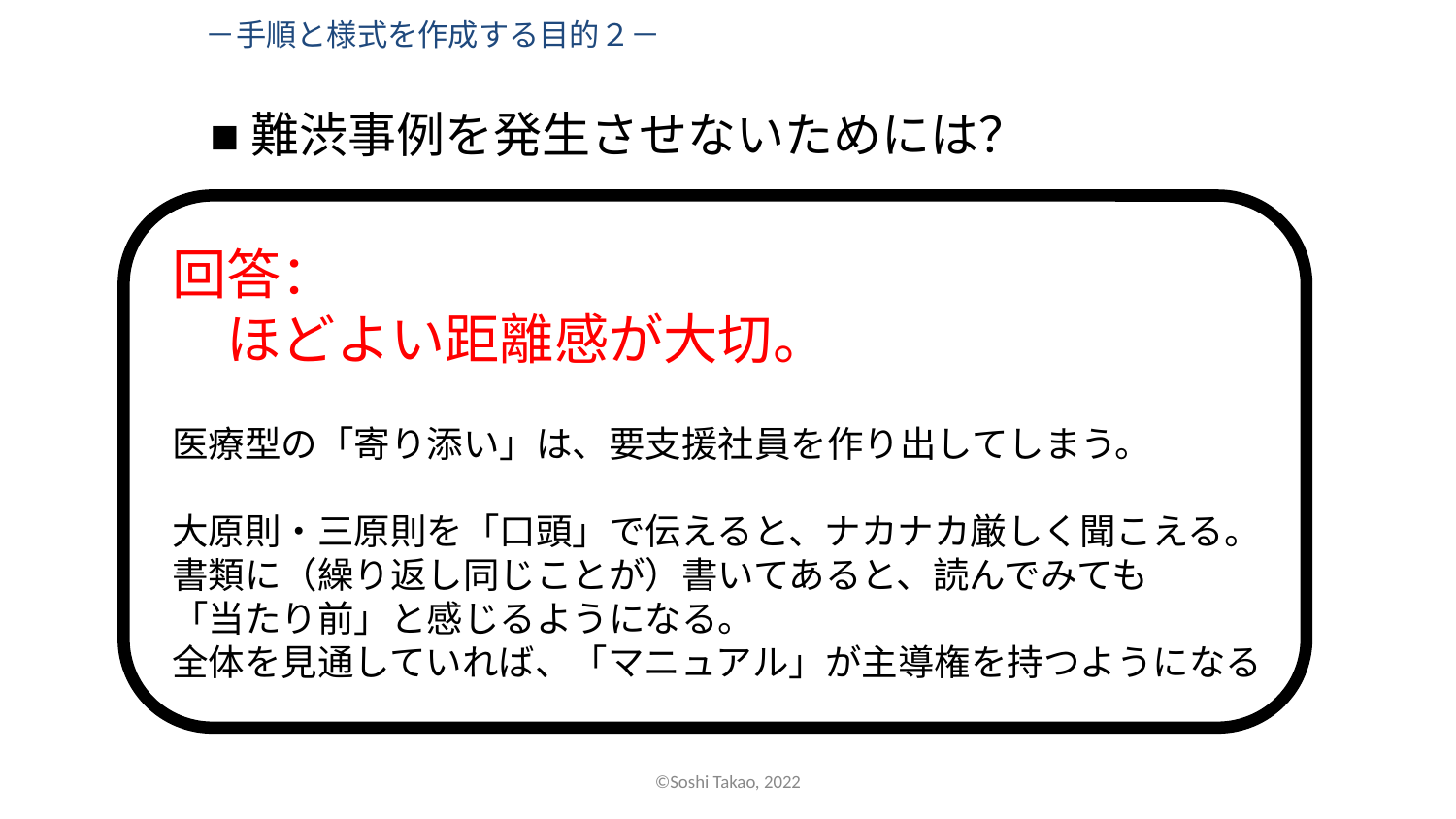

－手順と様式を作成する目的２－
■難渋事例を発生させないためには？
回答：
　ほどよい距離感が大切。

医療型の「寄り添い」は、要支援社員を作り出してしまう。

大原則・三原則を「口頭」で伝えると、ナカナカ厳しく聞こえる。
書類に（繰り返し同じことが）書いてあると、読んでみても
「当たり前」と感じるようになる。
全体を見通していれば、「マニュアル」が主導権を持つようになる

©Soshi Takao, 2022